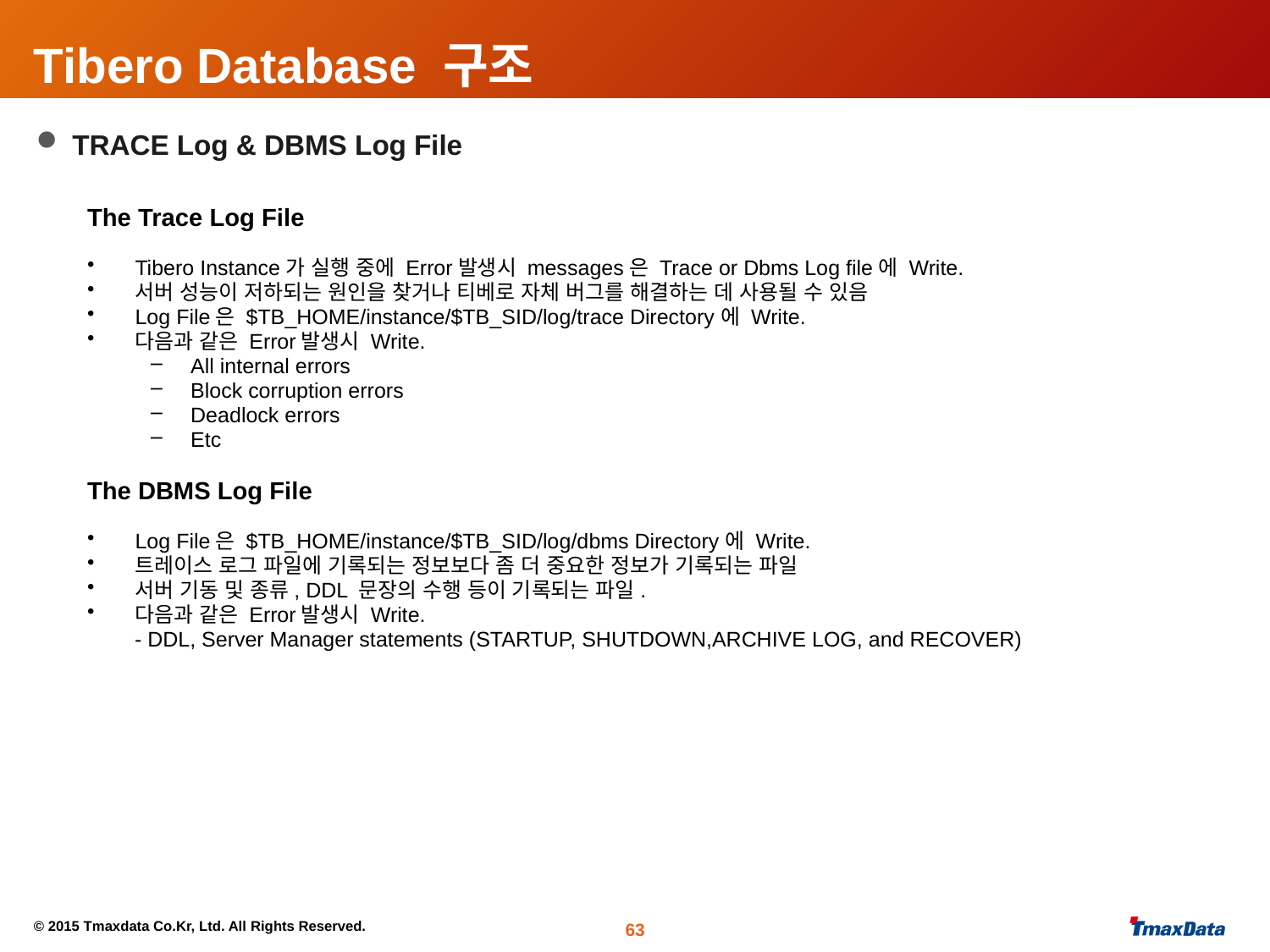

# Tibero Database 구조
 TRACE Log & DBMS Log File
The Trace Log File

Tibero Instance가 실행 중에 Error발생시 messages은 Trace or Dbms Log file에 Write.
서버 성능이 저하되는 원인을 찾거나 티베로 자체 버그를 해결하는 데 사용될 수 있음
Log File은 $TB_HOME/instance/$TB_SID/log/trace Directory에 Write.
다음과 같은 Error발생시 Write.
All internal errors
Block corruption errors
Deadlock errors
Etc

The DBMS Log File

Log File은 $TB_HOME/instance/$TB_SID/log/dbms Directory에 Write.
트레이스 로그 파일에 기록되는 정보보다 좀 더 중요한 정보가 기록되는 파일
서버 기동 및 종류, DDL 문장의 수행 등이 기록되는 파일.
다음과 같은 Error발생시 Write.
        - DDL, Server Manager statements (STARTUP, SHUTDOWN,ARCHIVE LOG, and RECOVER)